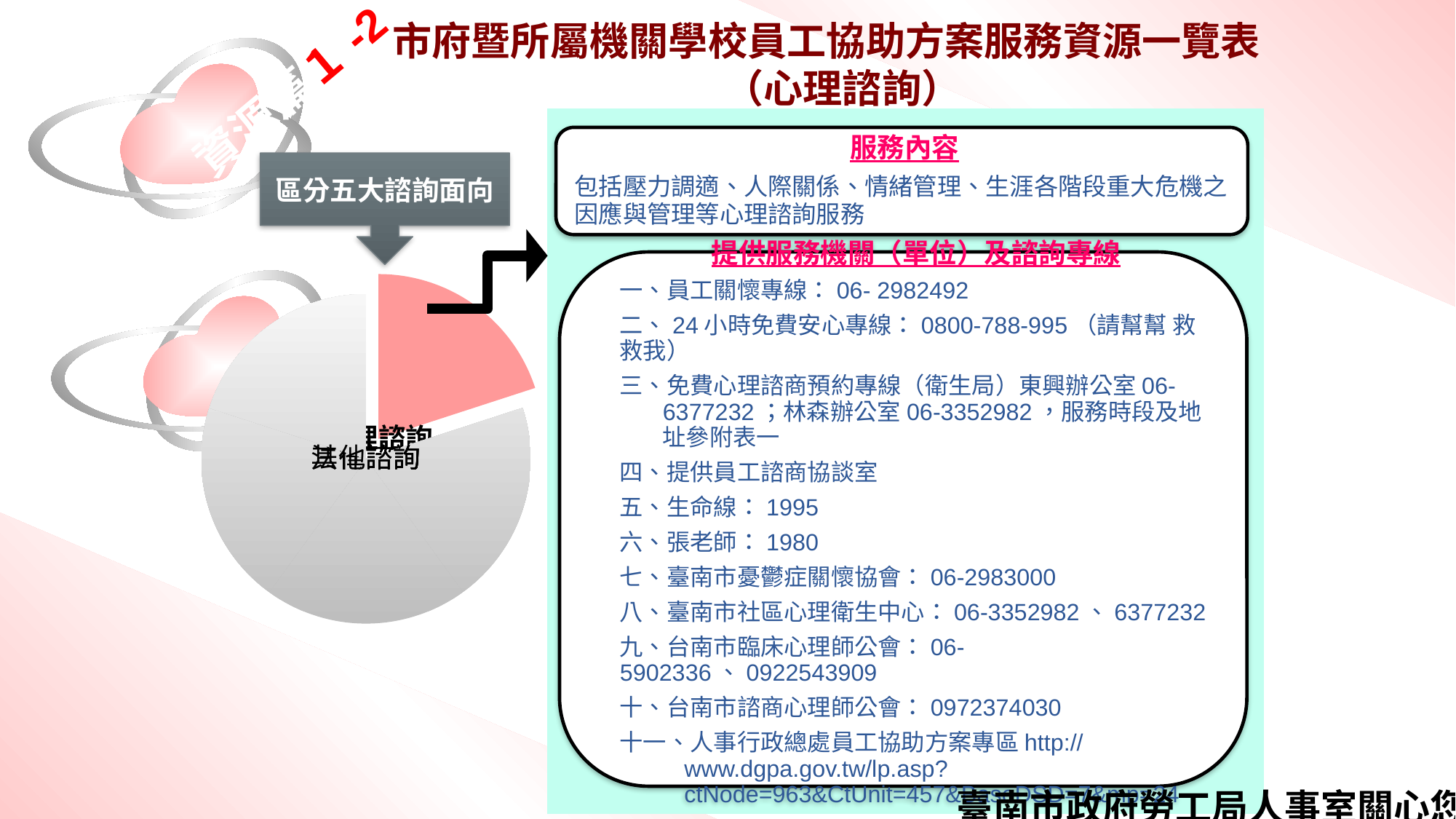

市府暨所屬機關學校員工協助方案服務資源一覽表
（心理諮詢）
資源篇１-2

服務內容
包括壓力調適、人際關係、情緒管理、生涯各階段重大危機之因應與管理等心理諮詢服務
提供服務機關（單位）及諮詢專線
一、員工關懷專線：06- 2982492
二、24小時免費安心專線：0800-788-995（請幫幫 救救我）
三、免費心理諮商預約專線（衛生局）東興辦公室06-6377232；林森辦公室06-3352982，服務時段及地址參附表一
四、提供員工諮商協談室
五、生命線：1995
六、張老師：1980
七、臺南市憂鬱症關懷協會：06-2983000
八、臺南市社區心理衛生中心：06-3352982、6377232
九、台南市臨床心理師公會：06-5902336、0922543909
十、台南市諮商心理師公會：0972374030
十一、人事行政總處員工協助方案專區http://www.dgpa.gov.tw/lp.asp?ctNode=963&CtUnit=457&BaseDSD=7&mp=24
區分五大諮詢面向
心理諮詢
醫療諮詢
理財諮詢
法律諮詢
其他諮詢
臺南市政府勞工局人事室關心您